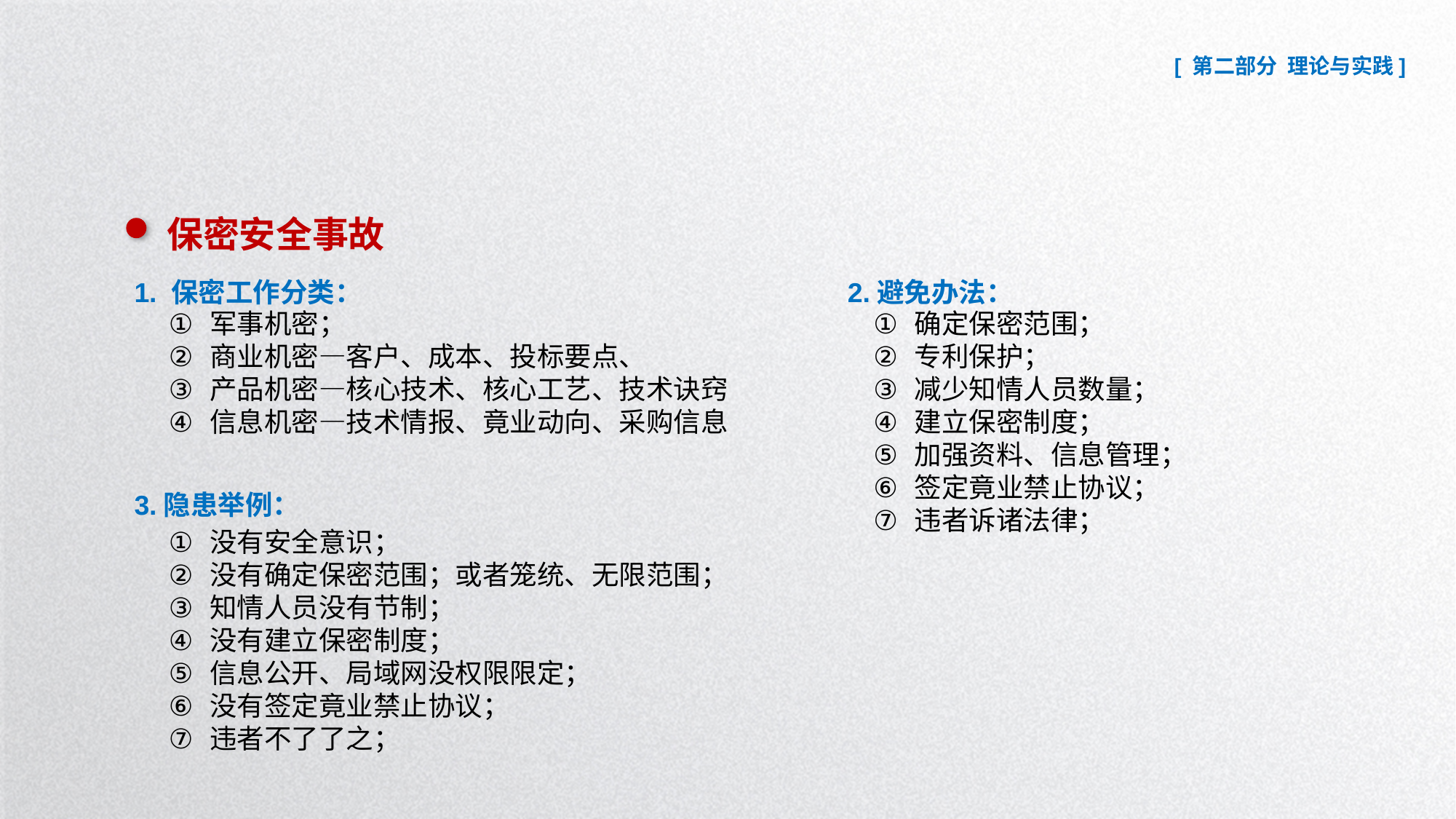

保密安全事故

1. 保密工作分类：
2.避免办法：
军事机密；
商业机密—客户、成本、投标要点、
产品机密—核心技术、核心工艺、技术诀窍
信息机密—技术情报、竟业动向、采购信息
确定保密范围；
专利保护；
减少知情人员数量；
建立保密制度；
加强资料、信息管理；
签定竟业禁止协议；
违者诉诸法律；
3.隐患举例：
没有安全意识；
没有确定保密范围；或者笼统、无限范围；
知情人员没有节制；
没有建立保密制度；
信息公开、局域网没权限限定；
没有签定竟业禁止协议；
违者不了了之；